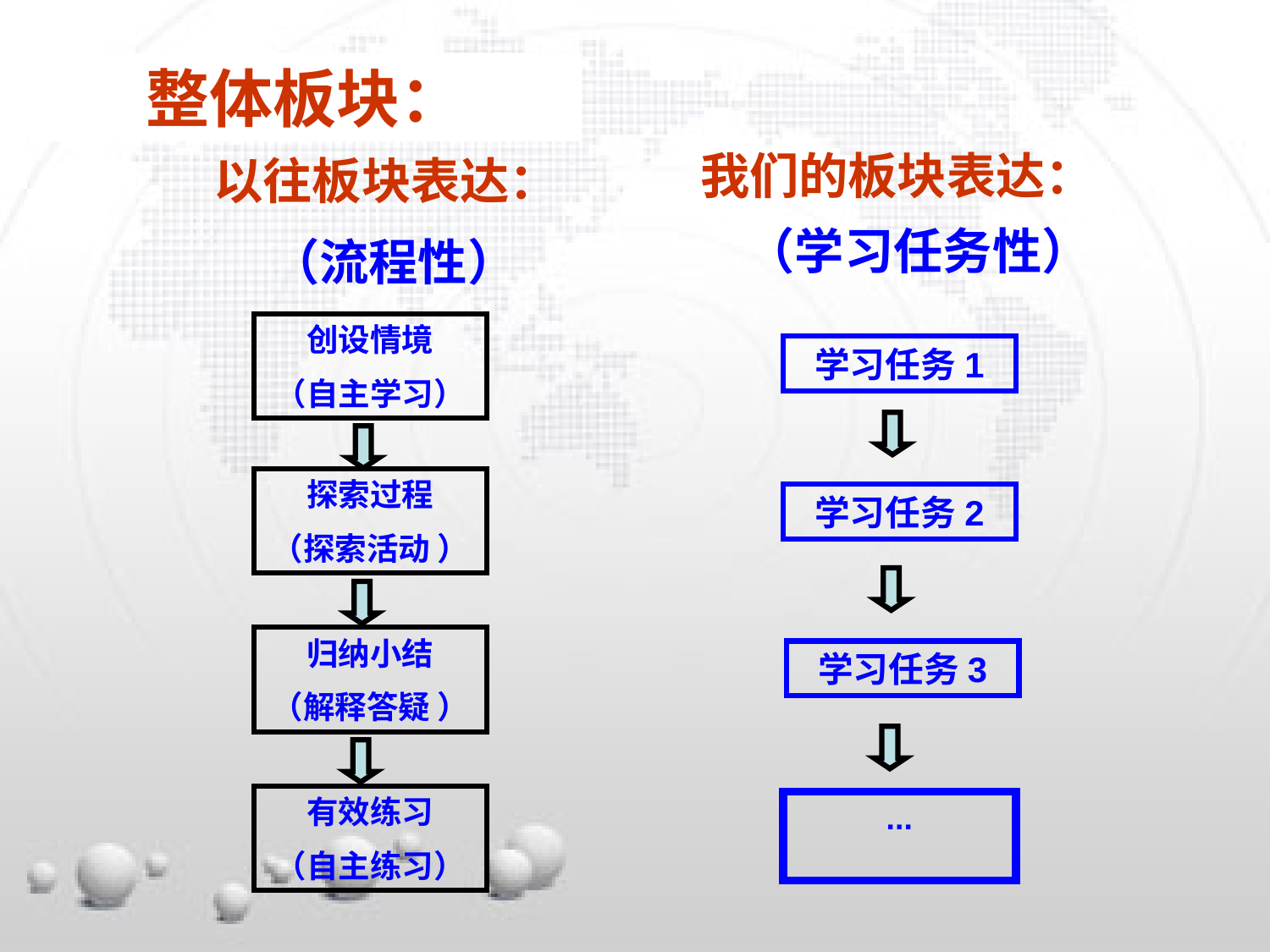

整体板块：
以往板块表达：
    （流程性）
我们的板块表达：
   （学习任务性）
创设情境
（自主学习）
学习任务1

探索过程
（探索活动 ）
学习任务2

归纳小结
（解释答疑 ）
学习任务3

有效练习
（自主练习）
...